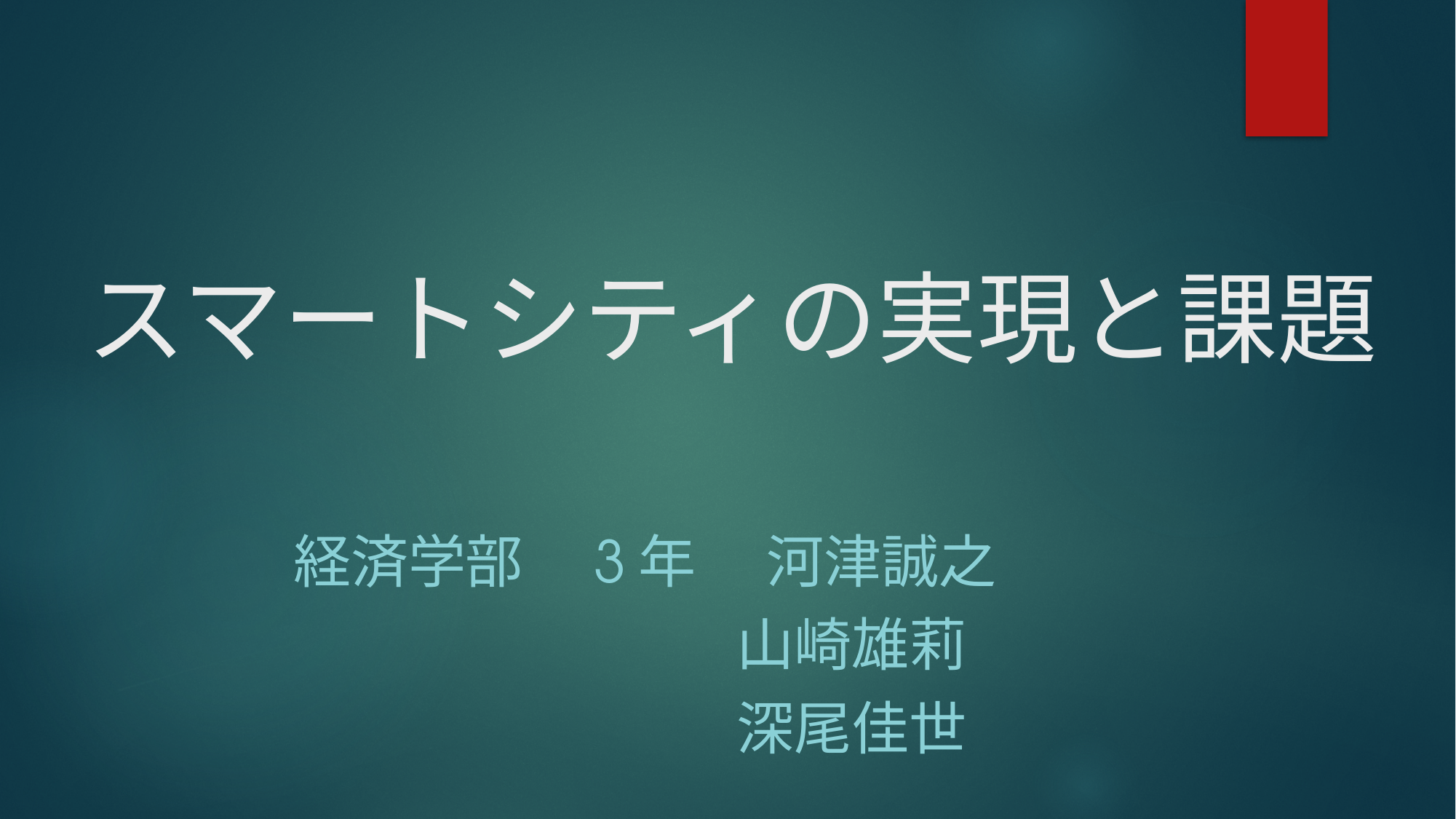

# スマートシティの実現と課題
　　　　　経済学部　3年　 河津誠之
　　　　　　　　　　 山崎雄莉
　　　　　　　　　　 深尾佳世